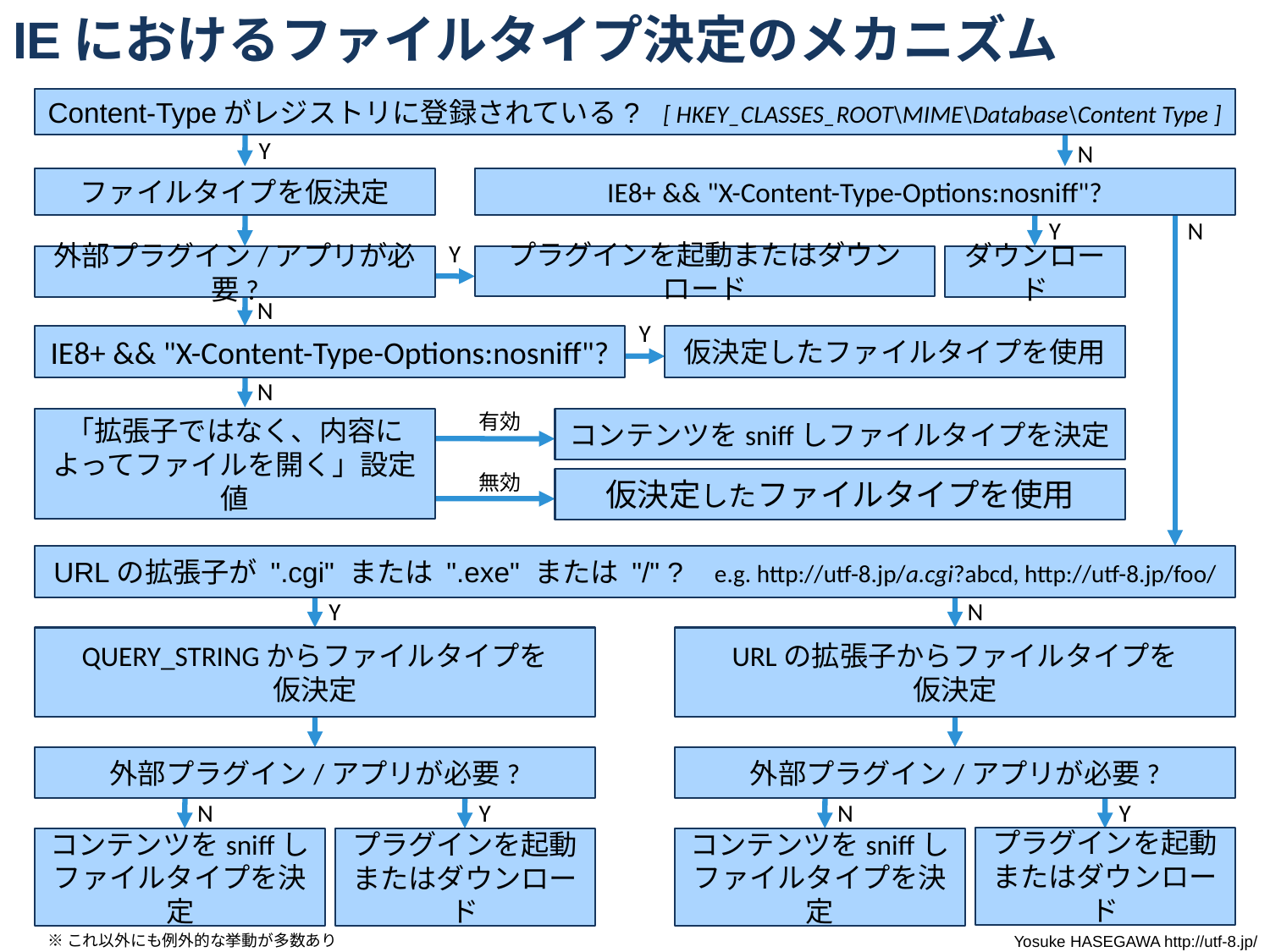

# IEにおけるファイルタイプ決定のメカニズム
Content-Typeがレジストリに登録されている?   [ HKEY_CLASSES_ROOT\MIME\Database\Content Type ]
Y
N
ファイルタイプを仮決定
IE8+ && "X-Content-Type-Options:nosniff"?
Y
N
Y
外部プラグイン/アプリが必要?
ダウンロード
プラグインを起動またはダウンロード
N
Y
IE8+ && "X-Content-Type-Options:nosniff"?
仮決定したファイルタイプを使用
N
有効
「拡張子ではなく、内容によってファイルを開く」設定値
コンテンツをsniffしファイルタイプを決定
無効
仮決定したファイルタイプを使用
URLの拡張子が ".cgi" または ".exe" または "/" ?    e.g. http://utf-8.jp/a.cgi?abcd, http://utf-8.jp/foo/
Y
N
QUERY_STRINGからファイルタイプを
仮決定
URLの拡張子からファイルタイプを
仮決定
外部プラグイン/アプリが必要?
外部プラグイン/アプリが必要?
N
Y
N
Y
プラグインを起動
またはダウンロード
コンテンツをsniffし
ファイルタイプを決定
コンテンツをsniffし
ファイルタイプを決定
プラグインを起動
またはダウンロード
46
※これ以外にも例外的な挙動が多数あり
Yosuke HASEGAWA http://utf-8.jp/